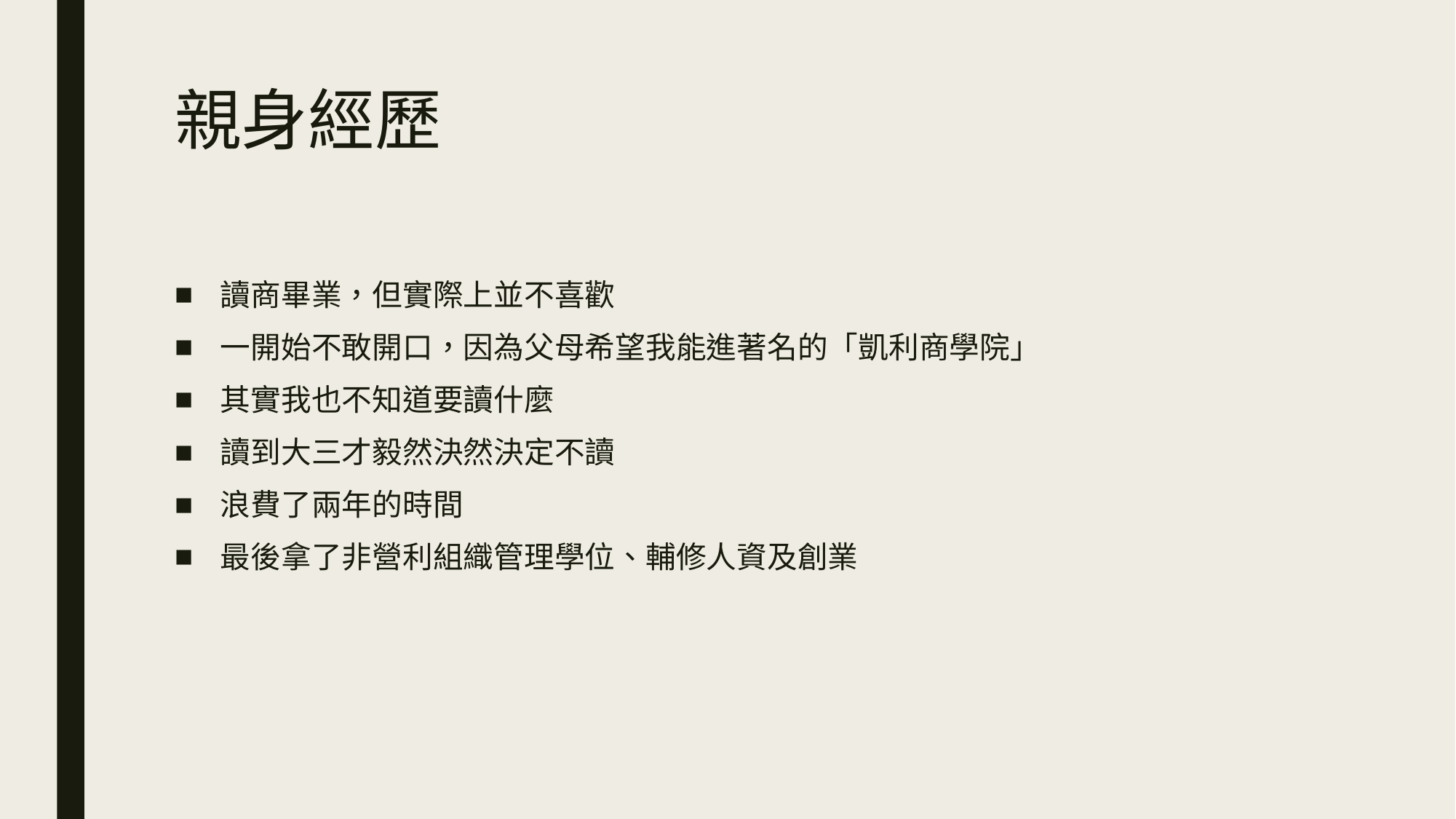

# 親身經歷
讀商畢業，但實際上並不喜歡
一開始不敢開口，因為父母希望我能進著名的「凱利商學院」
其實我也不知道要讀什麼
讀到大三才毅然決然決定不讀
浪費了兩年的時間
最後拿了非營利組織管理學位、輔修人資及創業